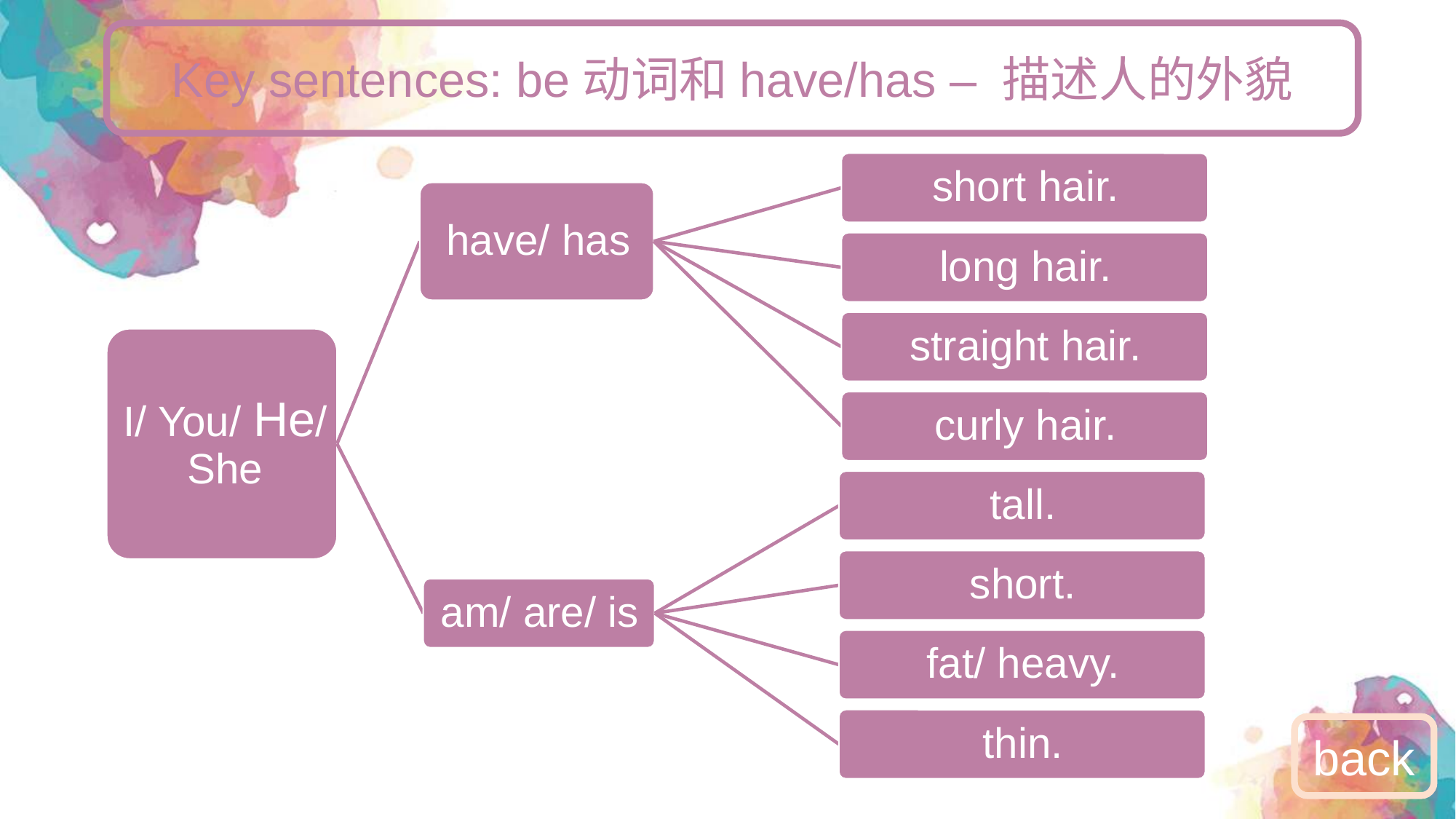

Key sentences: be动词和have/has – 描述人的外貌
I/ You/ He/ She

have/ has

short hair.

long hair.

straight hair.

curly hair.

am/ are/ is

tall.

short.

fat/ heavy.

thin.
back